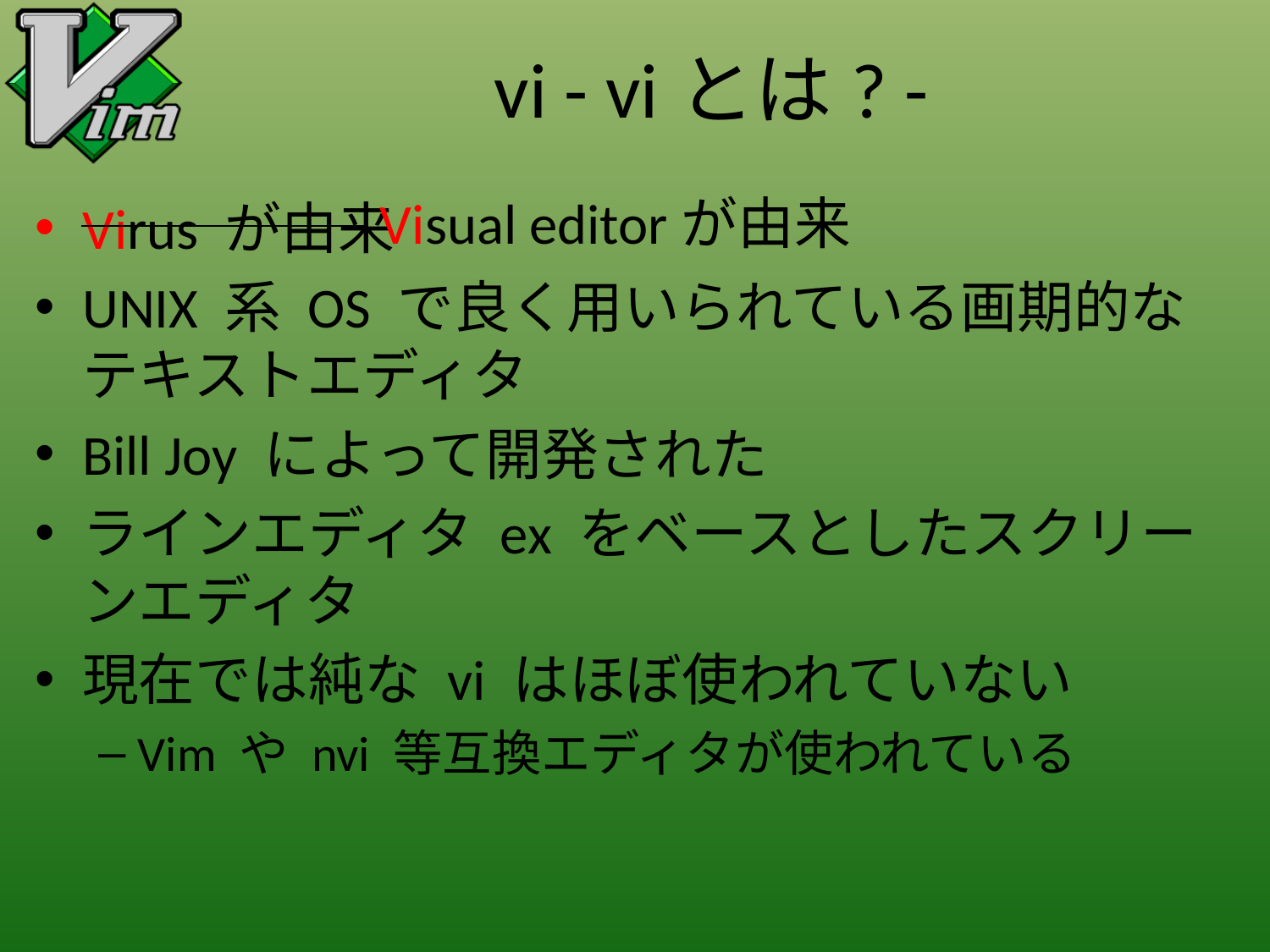

# vi - viとは? -
Visual editorが由来

Virus が由来
UNIX 系 OS で良く用いられている画期的なテキストエディタ
Bill Joy によって開発された
ラインエディタ ex をベースとしたスクリーンエディタ
現在では純な vi はほぼ使われていない
Vim や nvi 等互換エディタが使われている